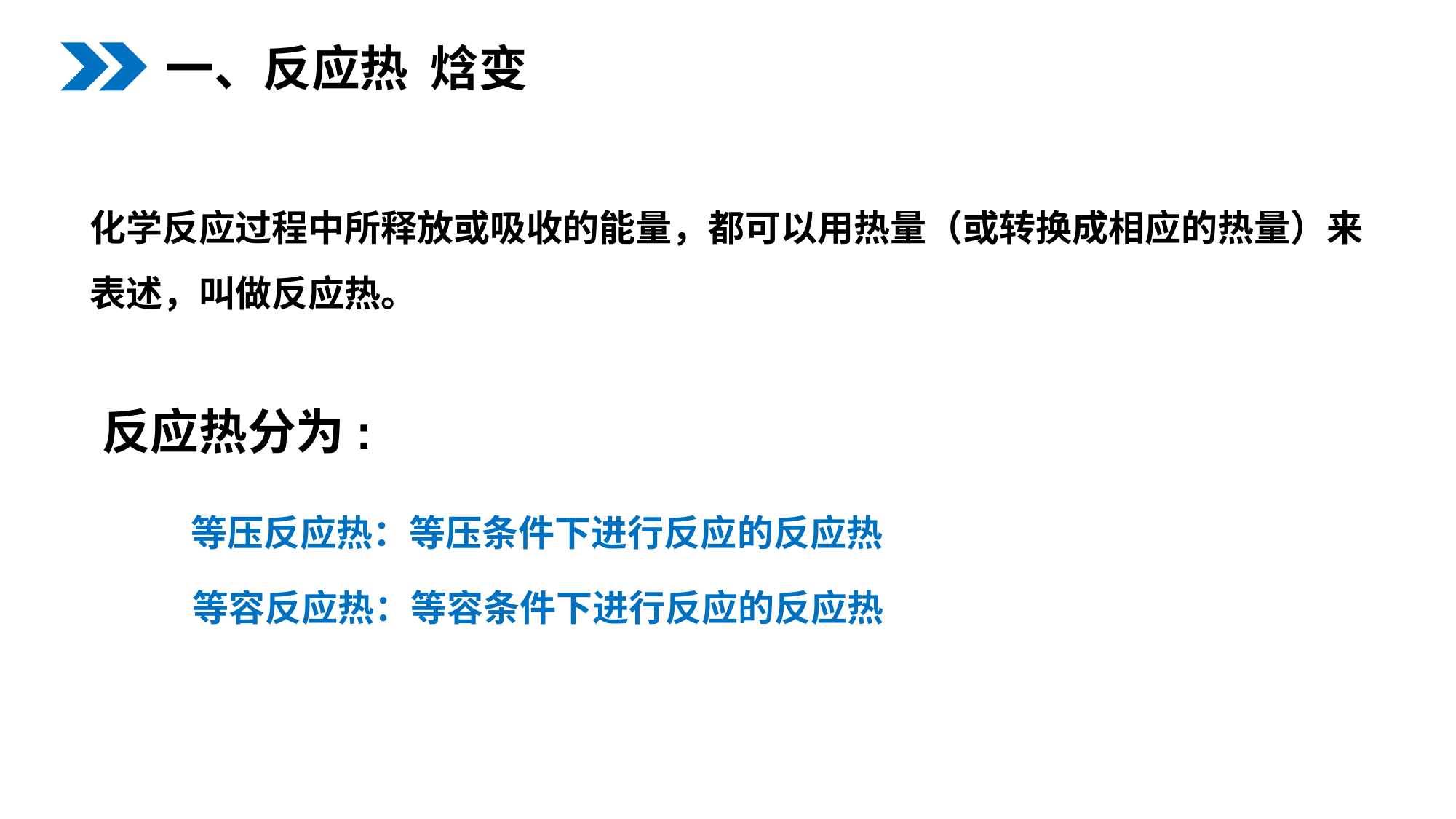

一、反应热  焓变
化学反应过程中所释放或吸收的能量，都可以用热量（或转换成相应的热量）来表述，叫做反应热。

反应热分为:
       等压反应热：等压条件下进行反应的反应热
          等容反应热：等容条件下进行反应的反应热